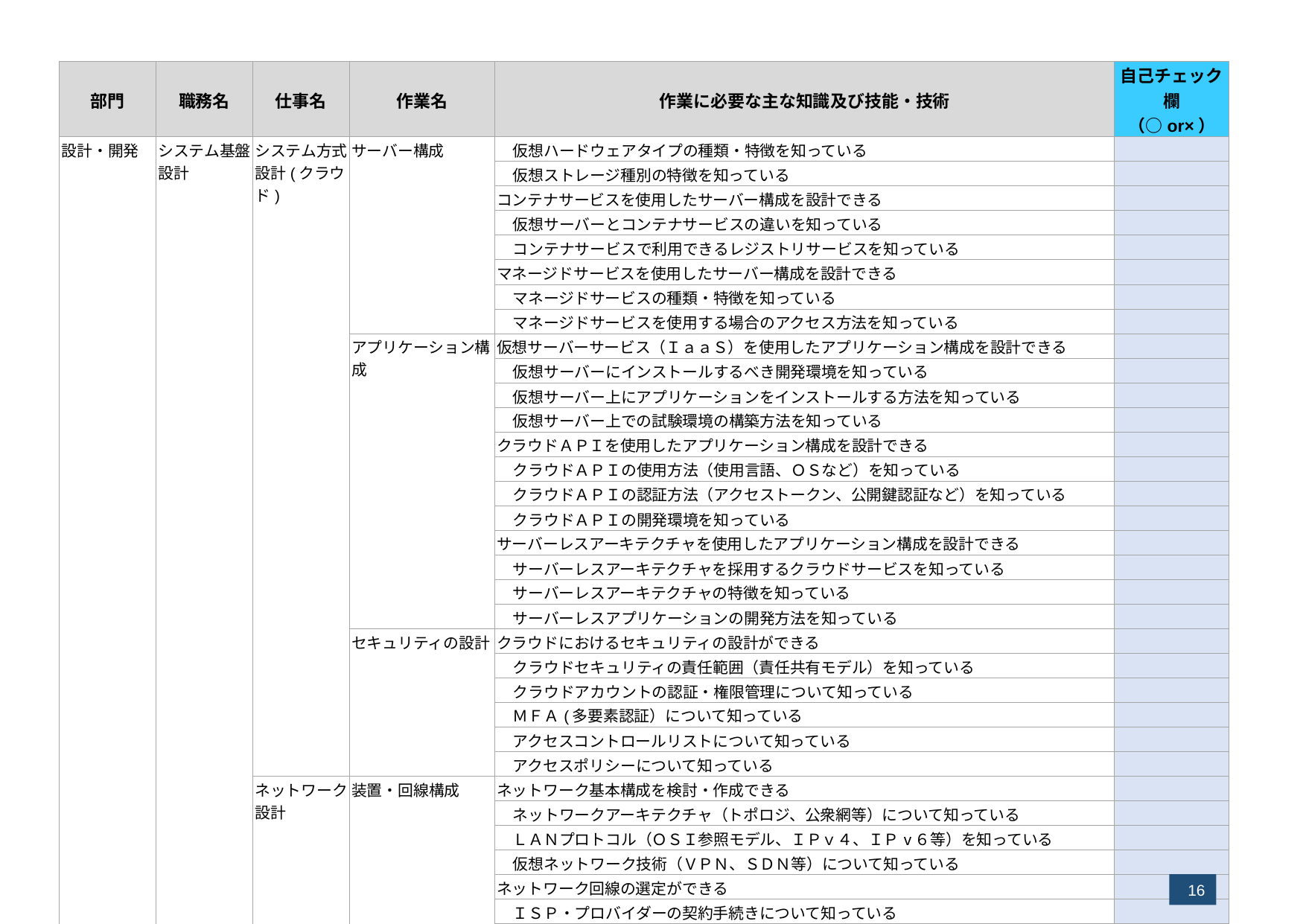

| 部門 | 職務名 | 仕事名 | 作業名 | 作業に必要な主な知識及び技能・技術 | 自己チェック欄 （○or×） |
| --- | --- | --- | --- | --- | --- |
| 設計・開発 | システム基盤設計 | システム方式設計(クラウド) | サーバー構成 | 仮想ハードウェアタイプの種類・特徴を知っている |  |
|  |  |  |  | 仮想ストレージ種別の特徴を知っている |  |
|  |  |  |  | コンテナサービスを使用したサーバー構成を設計できる |  |
|  |  |  |  | 仮想サーバーとコンテナサービスの違いを知っている |  |
|  |  |  |  | コンテナサービスで利用できるレジストリサービスを知っている |  |
|  |  |  |  | マネージドサービスを使用したサーバー構成を設計できる |  |
|  |  |  |  | マネージドサービスの種類・特徴を知っている |  |
|  |  |  |  | マネージドサービスを使用する場合のアクセス方法を知っている |  |
|  |  |  | アプリケーション構成 | 仮想サーバーサービス（ＩａａＳ）を使用したアプリケーション構成を設計できる |  |
|  |  |  |  | 仮想サーバーにインストールするべき開発環境を知っている |  |
|  |  |  |  | 仮想サーバー上にアプリケーションをインストールする方法を知っている |  |
|  |  |  |  | 仮想サーバー上での試験環境の構築方法を知っている |  |
|  |  |  |  | クラウドＡＰＩを使用したアプリケーション構成を設計できる |  |
|  |  |  |  | クラウドＡＰＩの使用方法（使用言語、ＯＳなど）を知っている |  |
|  |  |  |  | クラウドＡＰＩの認証方法（アクセストークン、公開鍵認証など）を知っている |  |
|  |  |  |  | クラウドＡＰＩの開発環境を知っている |  |
|  |  |  |  | サーバーレスアーキテクチャを使用したアプリケーション構成を設計できる |  |
|  |  |  |  | サーバーレスアーキテクチャを採用するクラウドサービスを知っている |  |
|  |  |  |  | サーバーレスアーキテクチャの特徴を知っている |  |
|  |  |  |  | サーバーレスアプリケーションの開発方法を知っている |  |
|  |  |  | セキュリティの設計 | クラウドにおけるセキュリティの設計ができる |  |
|  |  |  |  | クラウドセキュリティの責任範囲（責任共有モデル）を知っている |  |
|  |  |  |  | クラウドアカウントの認証・権限管理について知っている |  |
|  |  |  |  | ＭＦＡ(多要素認証）について知っている |  |
|  |  |  |  | アクセスコントロールリストについて知っている |  |
|  |  |  |  | アクセスポリシーについて知っている |  |
|  |  | ネットワーク設計 | 装置・回線構成 | ネットワーク基本構成を検討・作成できる |  |
|  |  |  |  | ネットワークアーキテクチャ（トポロジ、公衆網等）について知っている |  |
|  |  |  |  | ＬＡＮプロトコル（ＯＳＩ参照モデル、ＩＰｖ４、ＩＰv６等）を知っている |  |
|  |  |  |  | 仮想ネットワーク技術（ＶＰＮ、ＳＤＮ等）について知っている |  |
|  |  |  |  | ネットワーク回線の選定ができる |  |
|  |  |  |  | ＩＳＰ・プロバイダーの契約手続きについて知っている |  |
|  |  |  |  | 回線業者の提供するＶＰＮサービスを知っている |  |
16